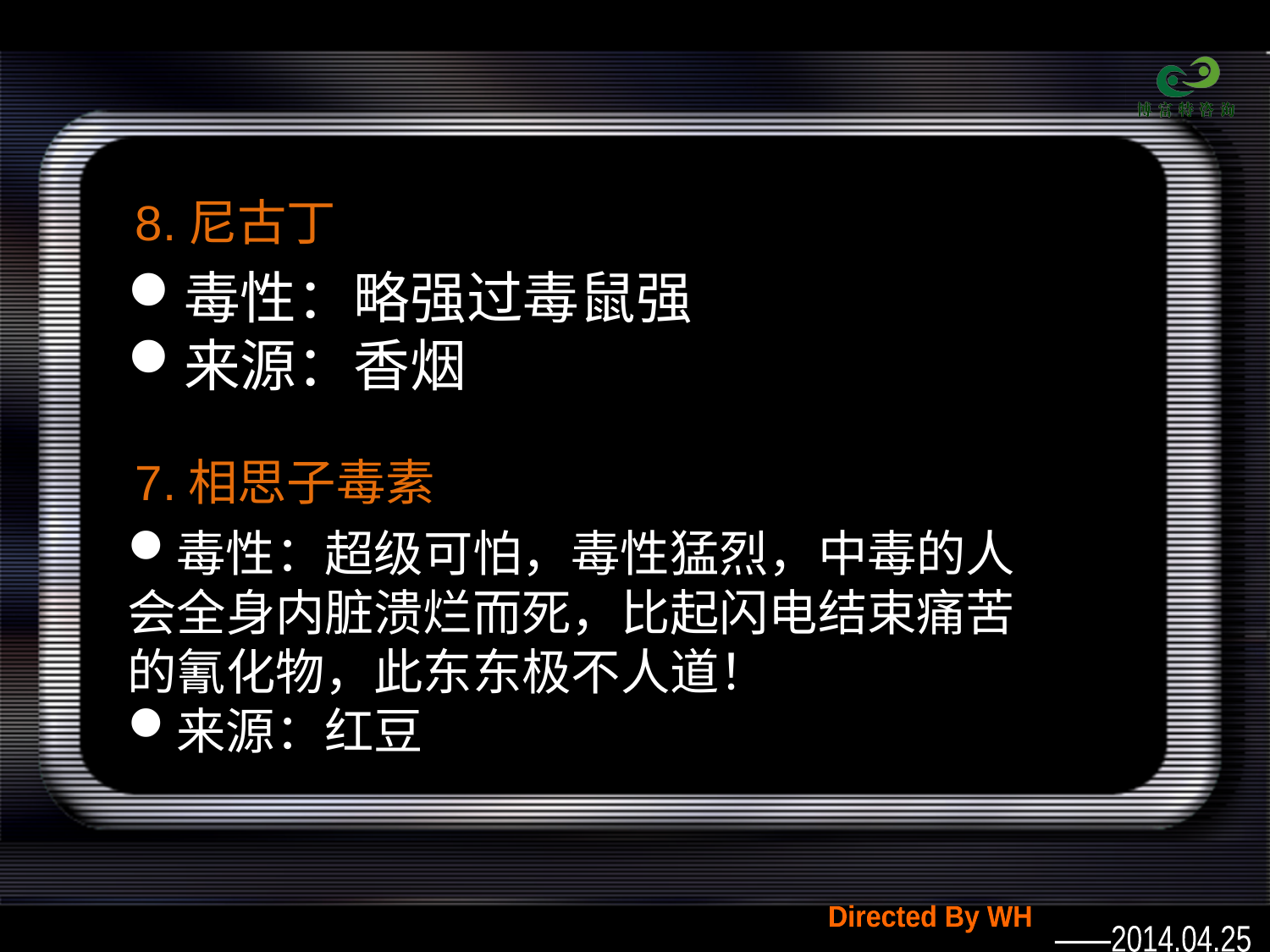

# 8.尼古丁
毒性：略强过毒鼠强
来源：香烟
7.相思子毒素
毒性：超级可怕，毒性猛烈，中毒的人会全身内脏溃烂而死，比起闪电结束痛苦的氰化物，此东东极不人道！
来源：红豆